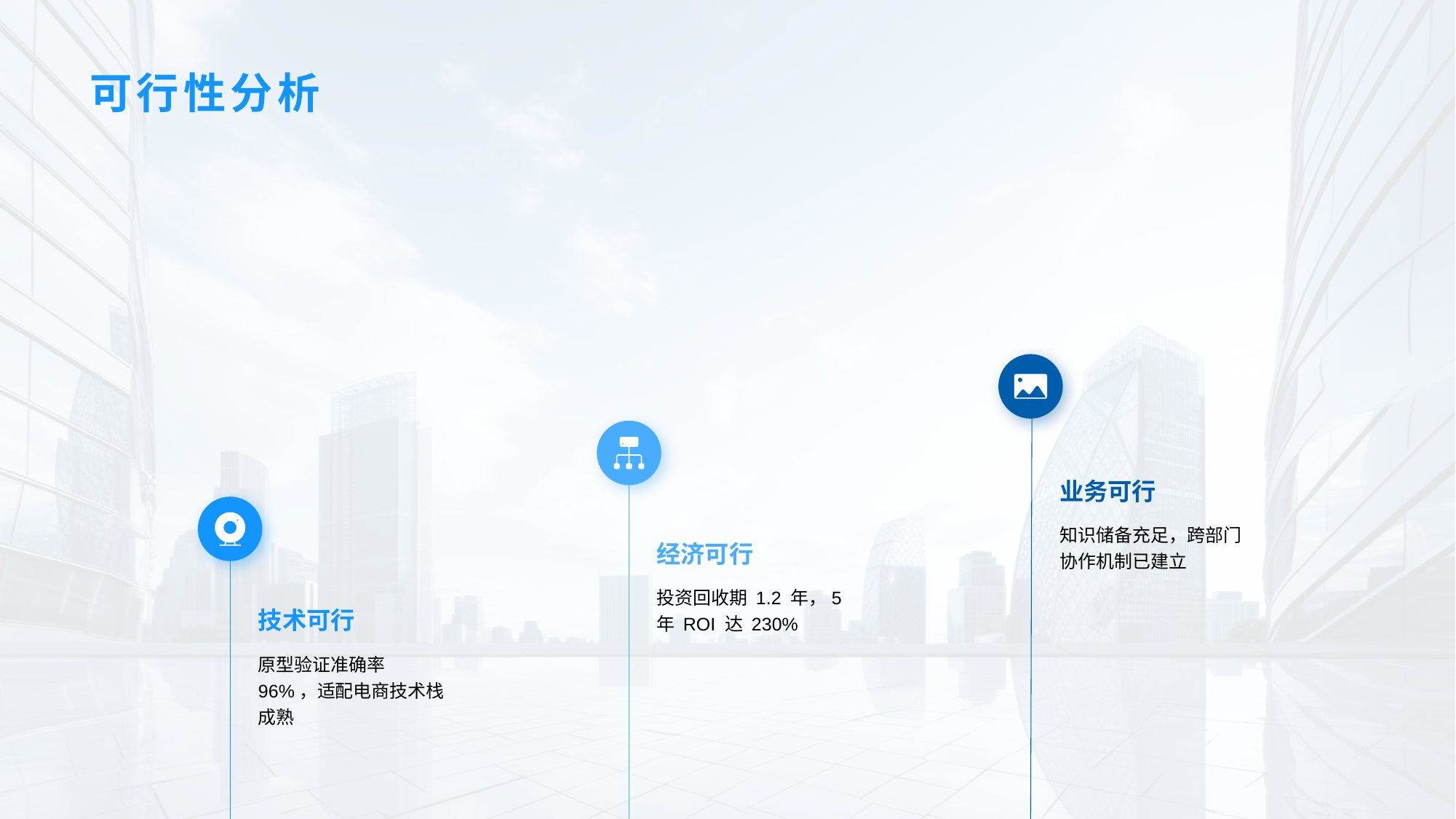

# 可行性分析

业务可行
知识储备充足，跨部门协作机制已建立

经济可行
投资回收期 1.2 年，5 年 ROI 达 230%

技术可行
原型验证准确率 96%，适配电商技术栈成熟